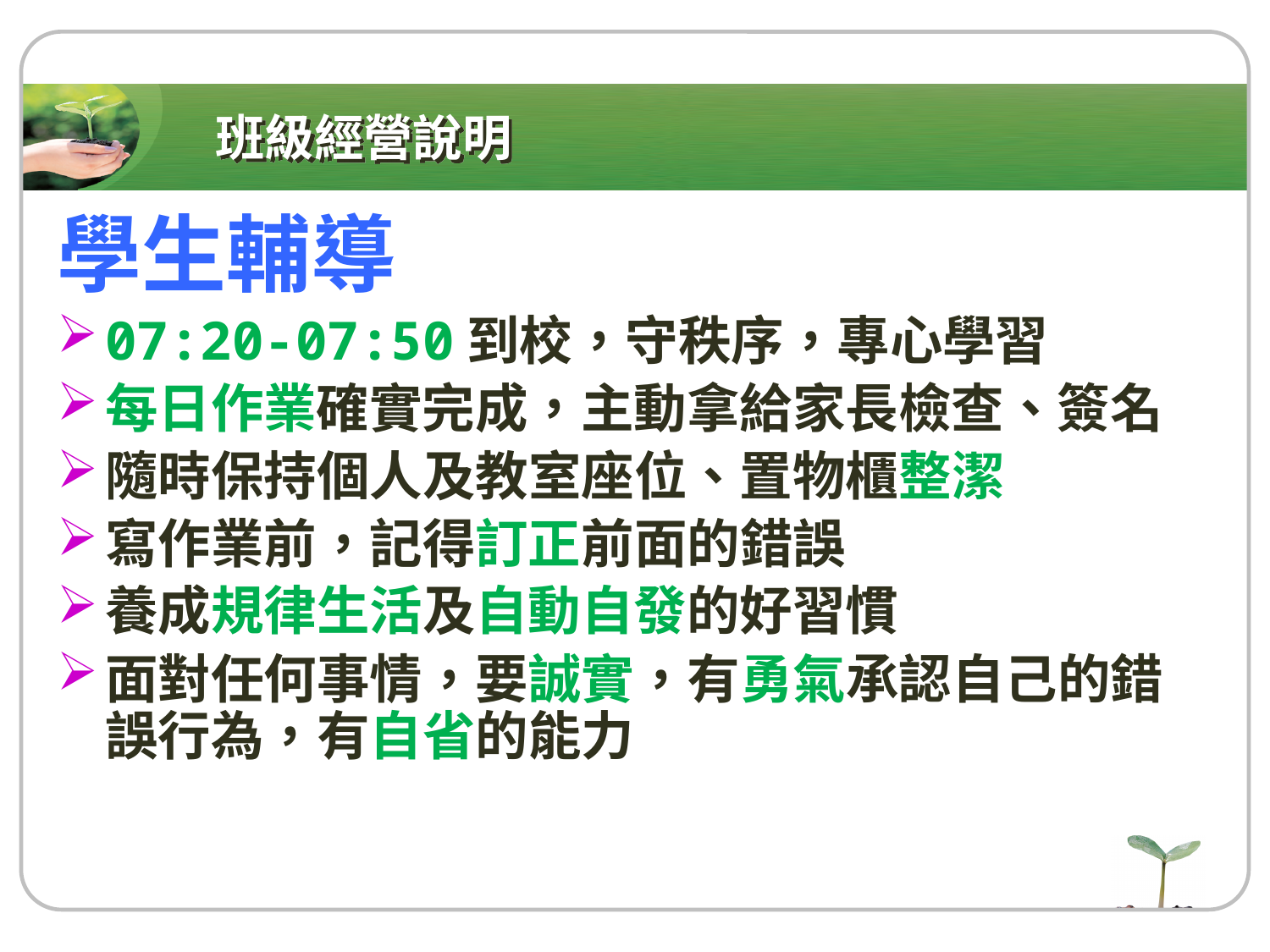

# 班級經營說明
學生輔導
07:20-07:50到校，守秩序，專心學習
每日作業確實完成，主動拿給家長檢查、簽名
隨時保持個人及教室座位、置物櫃整潔
寫作業前，記得訂正前面的錯誤
養成規律生活及自動自發的好習慣
面對任何事情，要誠實，有勇氣承認自己的錯誤行為，有自省的能力